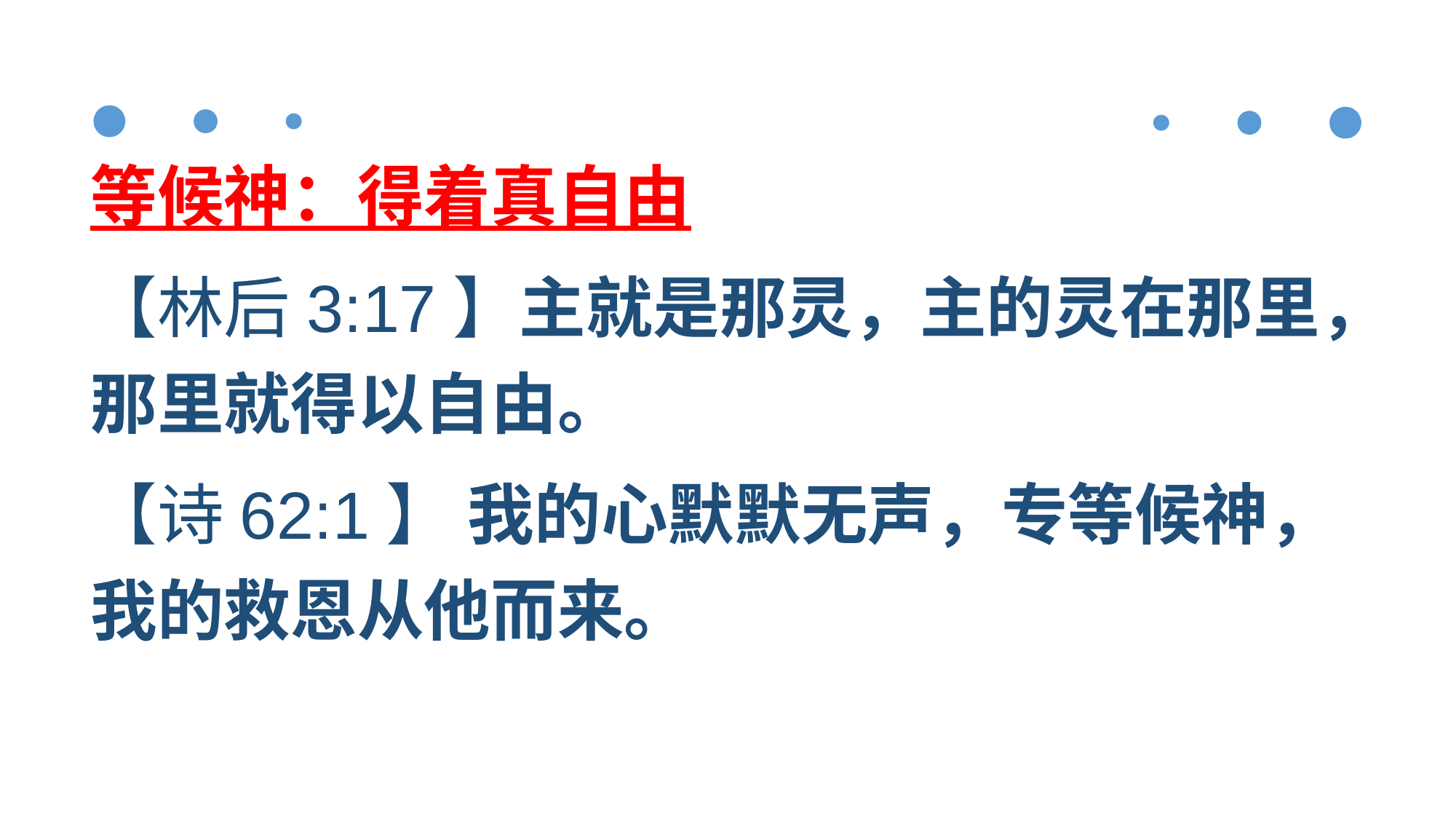

等候神：得着真自由
【林后3:17】主就是那灵，主的灵在那里，那里就得以自由。
【诗62:1】 我的心默默无声，专等候神，我的救恩从他而来。